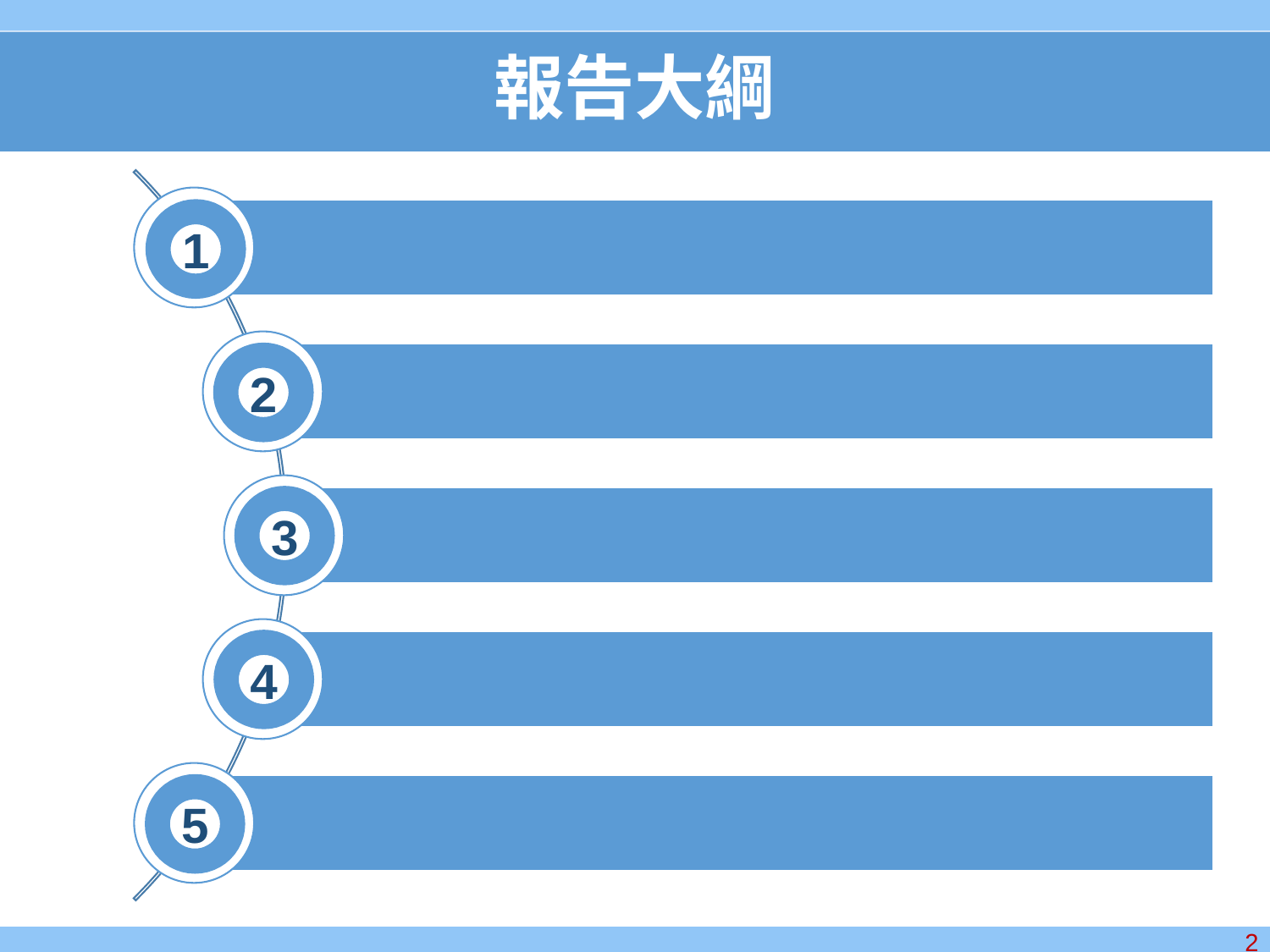

# 報告大綱

1
2
3
4
5
2